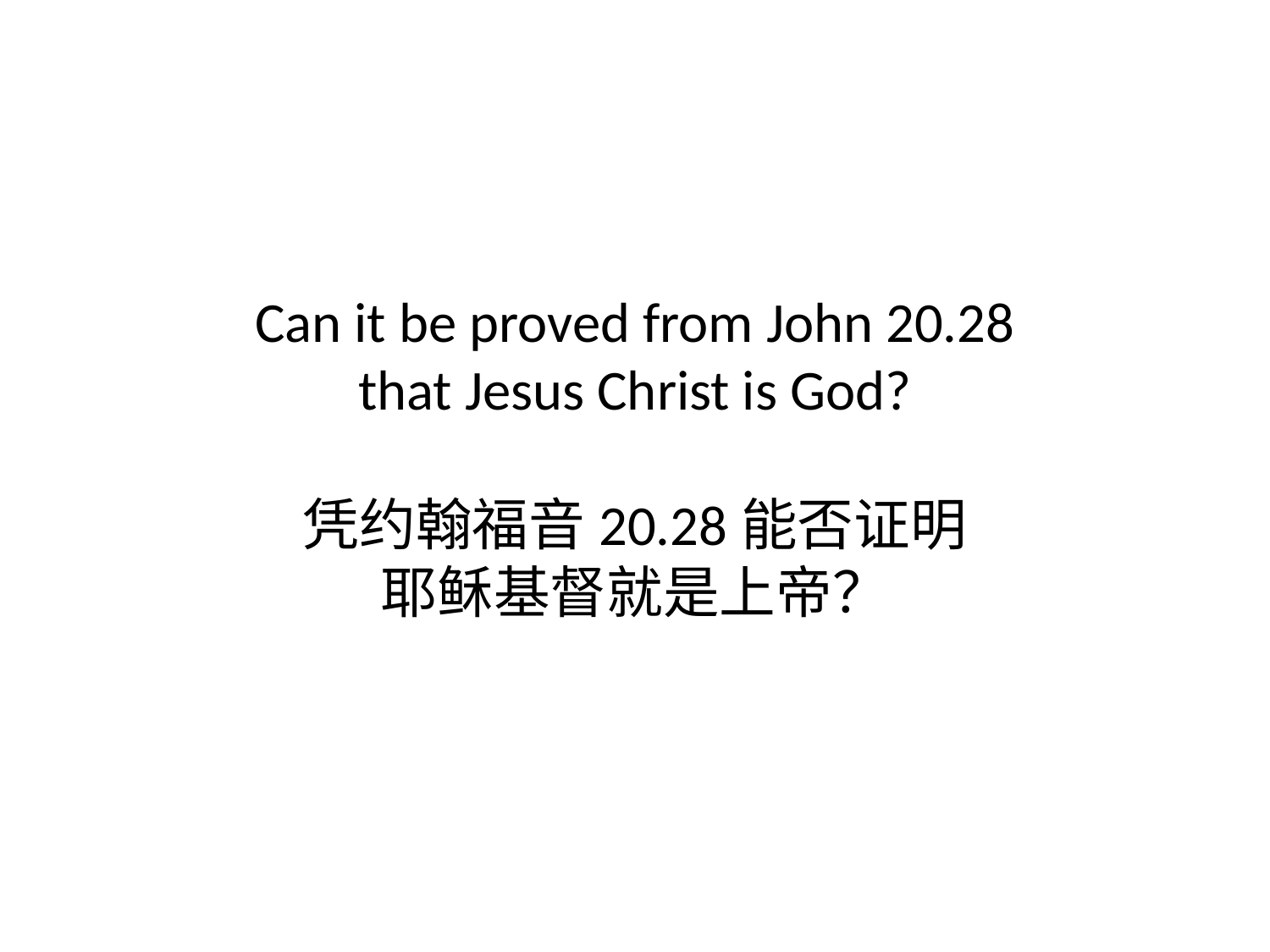

# Can it be proved from John 20.28 that Jesus Christ is God? 凭约翰福音20.28能否证明 耶稣基督就是上帝？